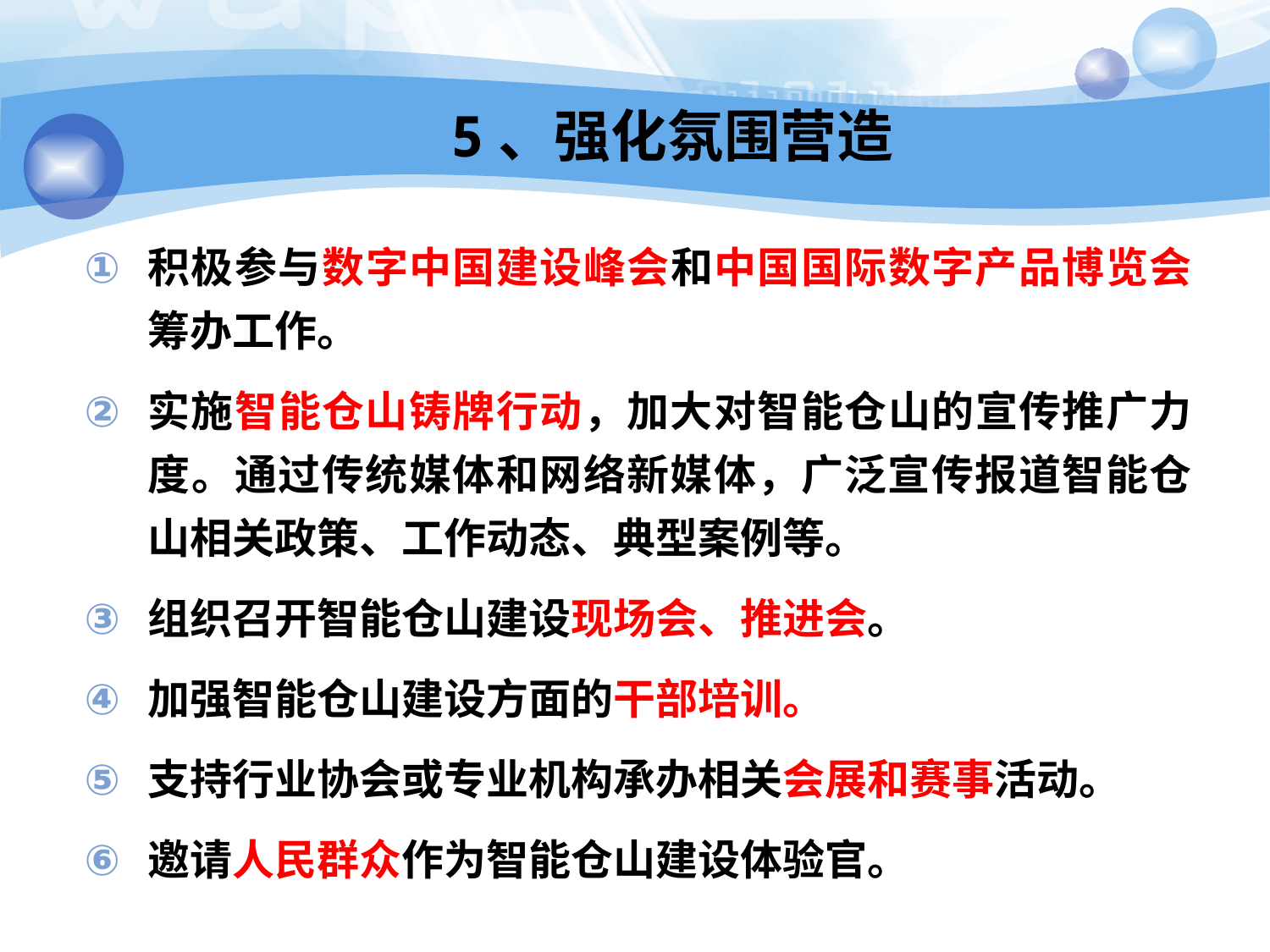

# 5、强化氛围营造
积极参与数字中国建设峰会和中国国际数字产品博览会筹办工作。
实施智能仓山铸牌行动，加大对智能仓山的宣传推广力度。通过传统媒体和网络新媒体，广泛宣传报道智能仓山相关政策、工作动态、典型案例等。
组织召开智能仓山建设现场会、推进会。
加强智能仓山建设方面的干部培训。
支持行业协会或专业机构承办相关会展和赛事活动。
邀请人民群众作为智能仓山建设体验官。